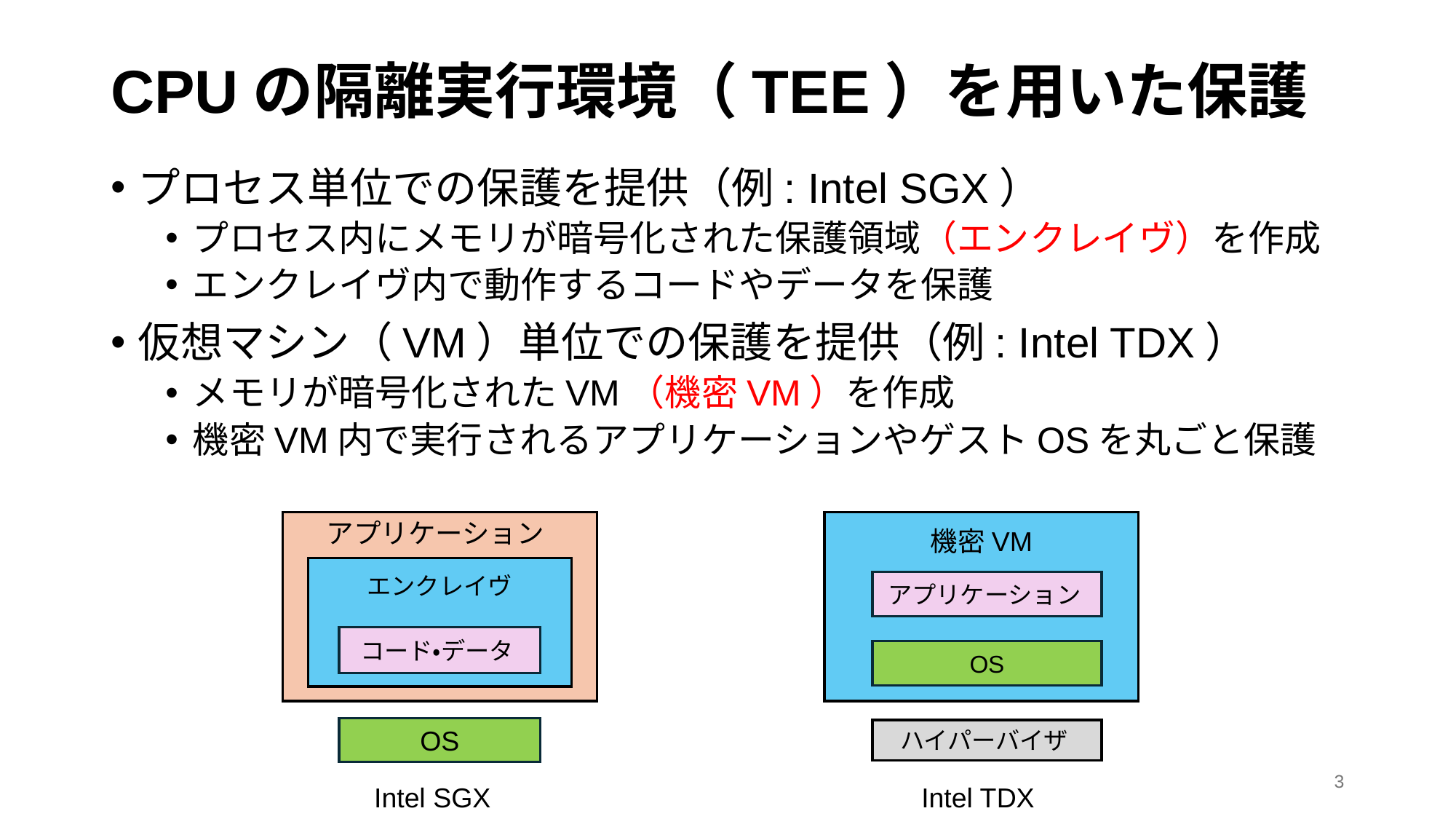

# CPUの隔離実行環境（TEE）を用いた保護
プロセス単位での保護を提供（例: Intel SGX）
プロセス内にメモリが暗号化された保護領域（エンクレイヴ）を作成
エンクレイヴ内で動作するコードやデータを保護
仮想マシン（VM）単位での保護を提供（例: Intel TDX）
メモリが暗号化されたVM（機密VM）を作成
機密VM内で実行されるアプリケーションやゲストOSを丸ごと保護

アプリケーション
機密VM

エンクレイヴ

アプリケーション
コード・データ
OS
OS
ハイパーバイザ
3
Intel SGX
Intel TDX